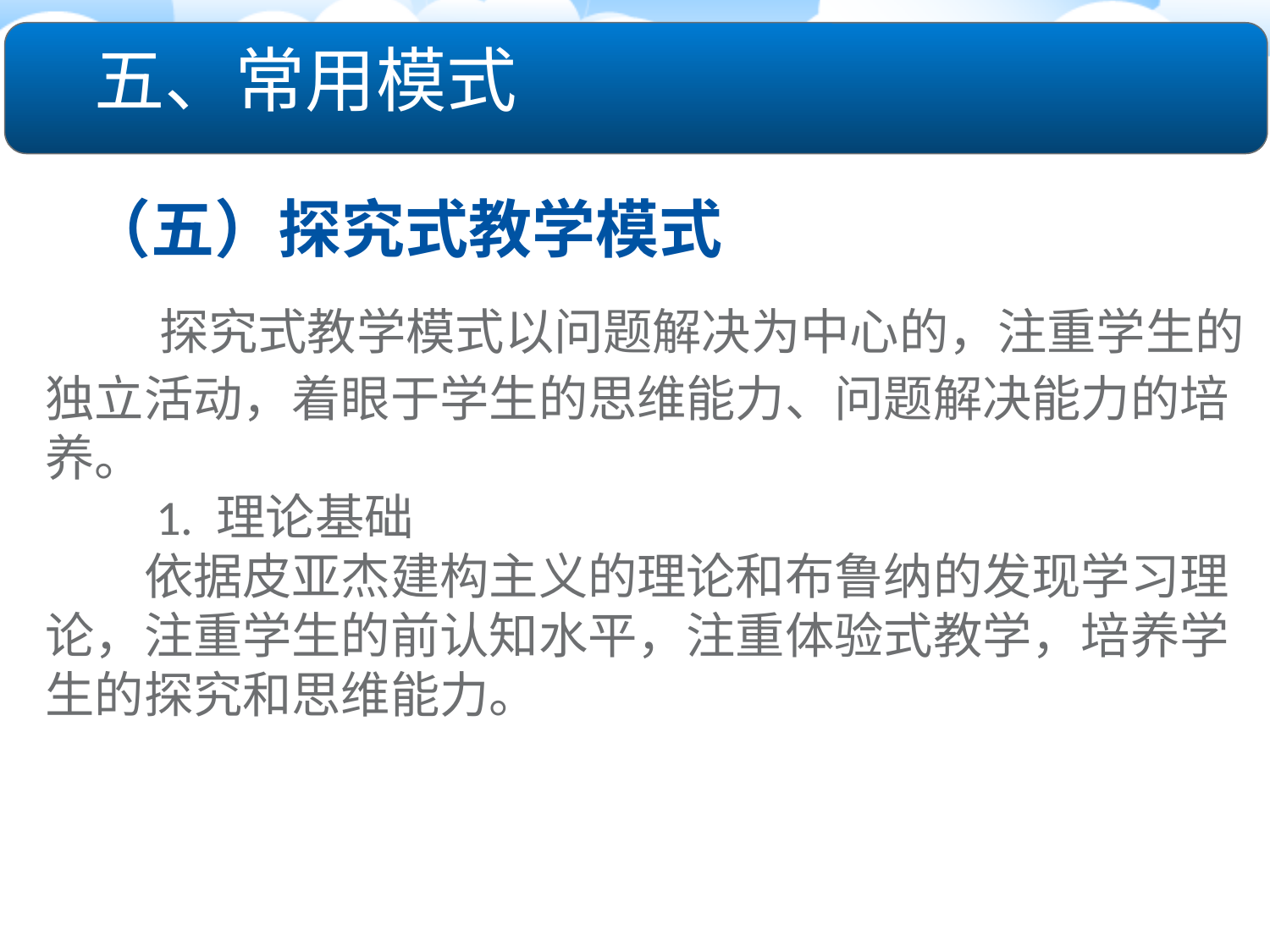

五、常用模式
　（五）探究式教学模式
       探究式教学模式以问题解决为中心的，注重学生的独立活动，着眼于学生的思维能力、问题解决能力的培养。
　　1. 理论基础
　　依据皮亚杰建构主义的理论和布鲁纳的发现学习理论，注重学生的前认知水平，注重体验式教学，培养学生的探究和思维能力。